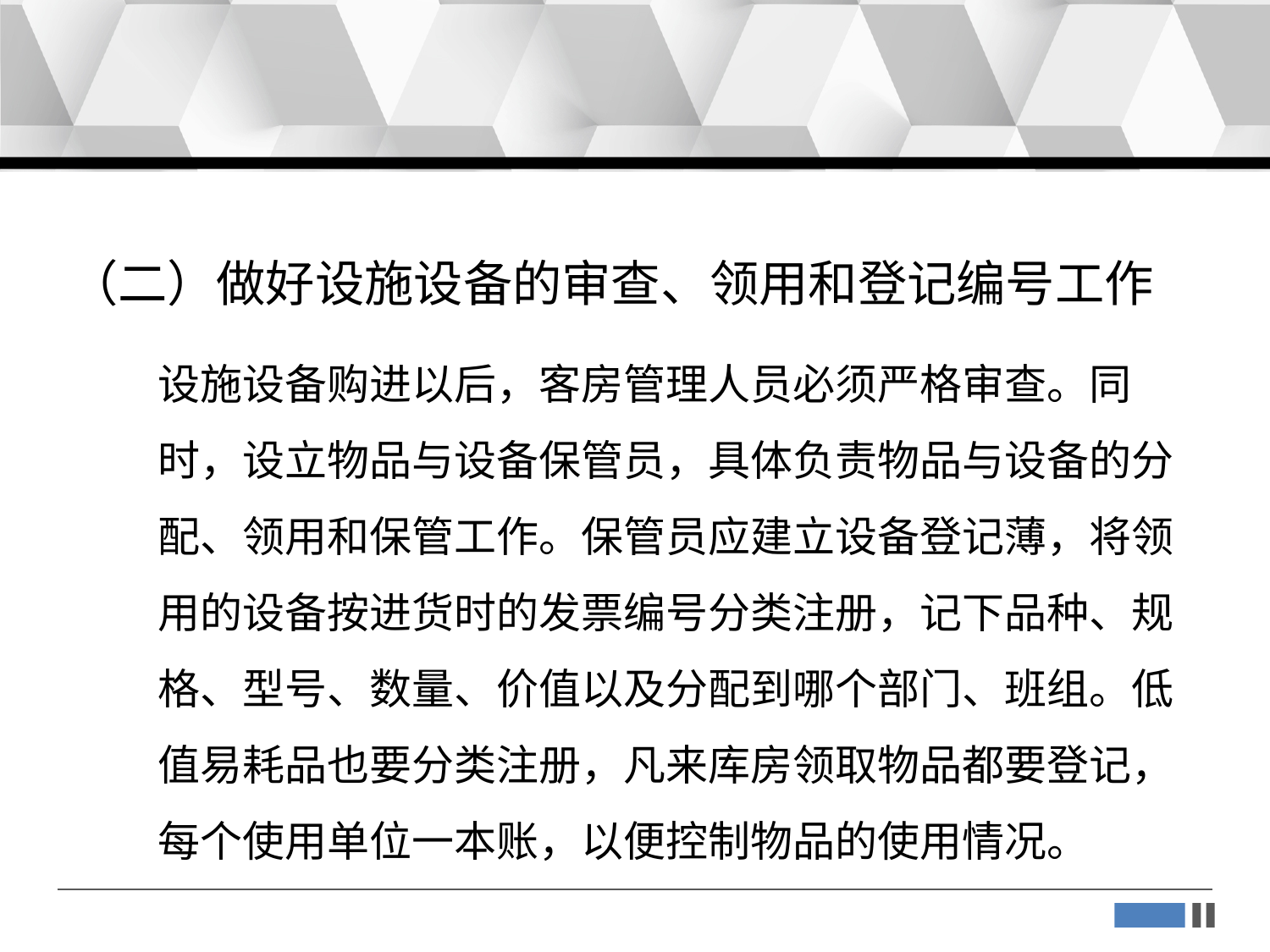

（二）做好设施设备的审查、领用和登记编号工作
设施设备购进以后，客房管理人员必须严格审查。同时，设立物品与设备保管员，具体负责物品与设备的分配、领用和保管工作。保管员应建立设备登记薄，将领用的设备按进货时的发票编号分类注册，记下品种、规格、型号、数量、价值以及分配到哪个部门、班组。低值易耗品也要分类注册，凡来库房领取物品都要登记，每个使用单位一本账，以便控制物品的使用情况。